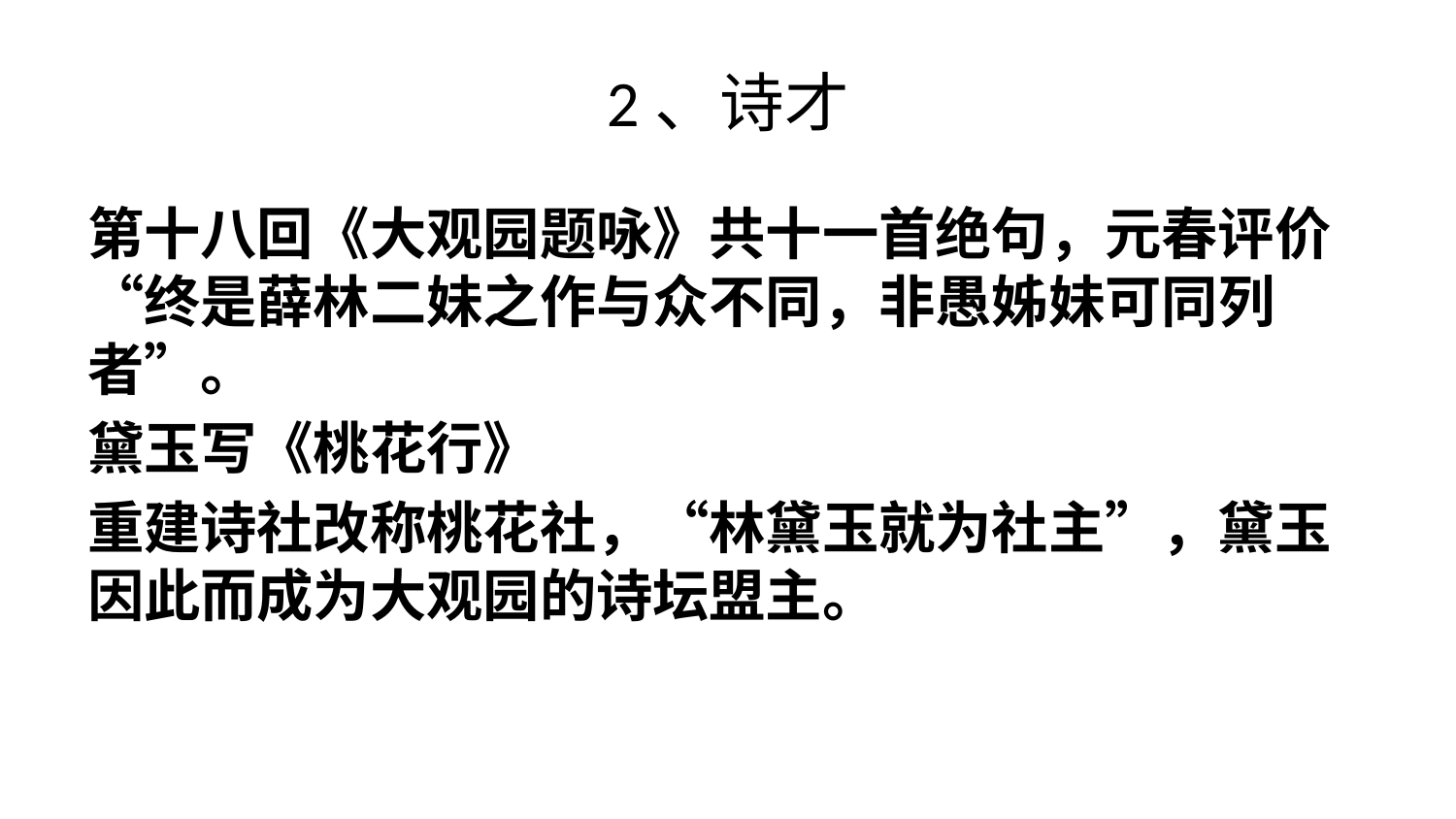

# 2、诗才
第十八回《大观园题咏》共十一首绝句，元春评价“终是薛林二妹之作与众不同，非愚姊妹可同列者”。
黛玉写《桃花行》
重建诗社改称桃花社，“林黛玉就为社主”，黛玉因此而成为大观园的诗坛盟主。